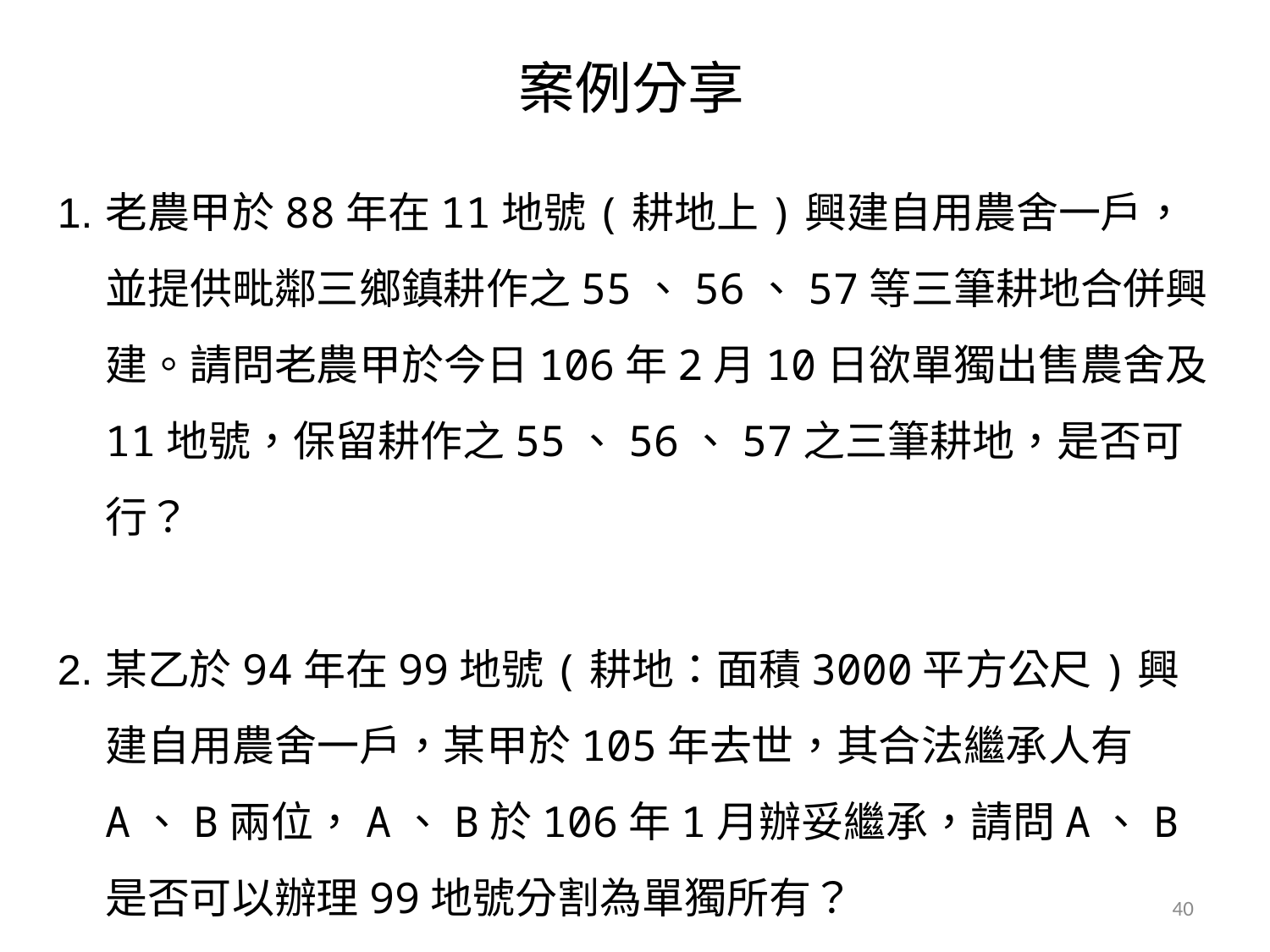

案例分享
老農甲於88年在11地號(耕地上)興建自用農舍一戶，並提供毗鄰三鄉鎮耕作之55、56、57等三筆耕地合併興建。請問老農甲於今日106年2月10日欲單獨出售農舍及11地號，保留耕作之55、56、57之三筆耕地，是否可行？

某乙於94年在99地號(耕地：面積3000平方公尺)興建自用農舍一戶，某甲於105年去世，其合法繼承人有A、B兩位，A、B於106年1月辦妥繼承，請問A、B是否可以辦理99地號分割為單獨所有？

40